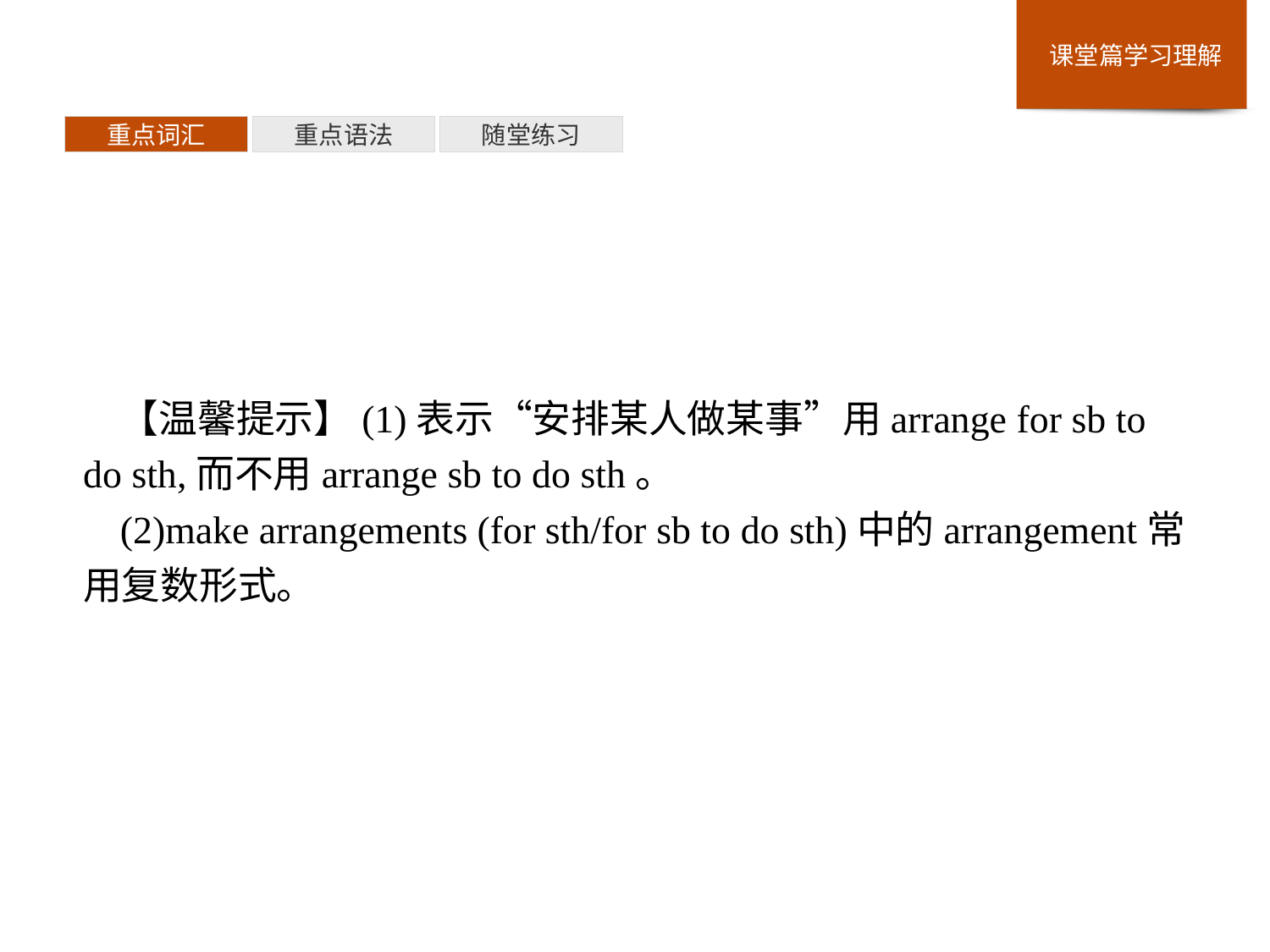

重点词汇
重点语法
随堂练习
【温馨提示】(1)表示“安排某人做某事”用arrange for sb to do sth,而不用arrange sb to do sth。
(2)make arrangements (for sth/for sb to do sth)中的arrangement常用复数形式。